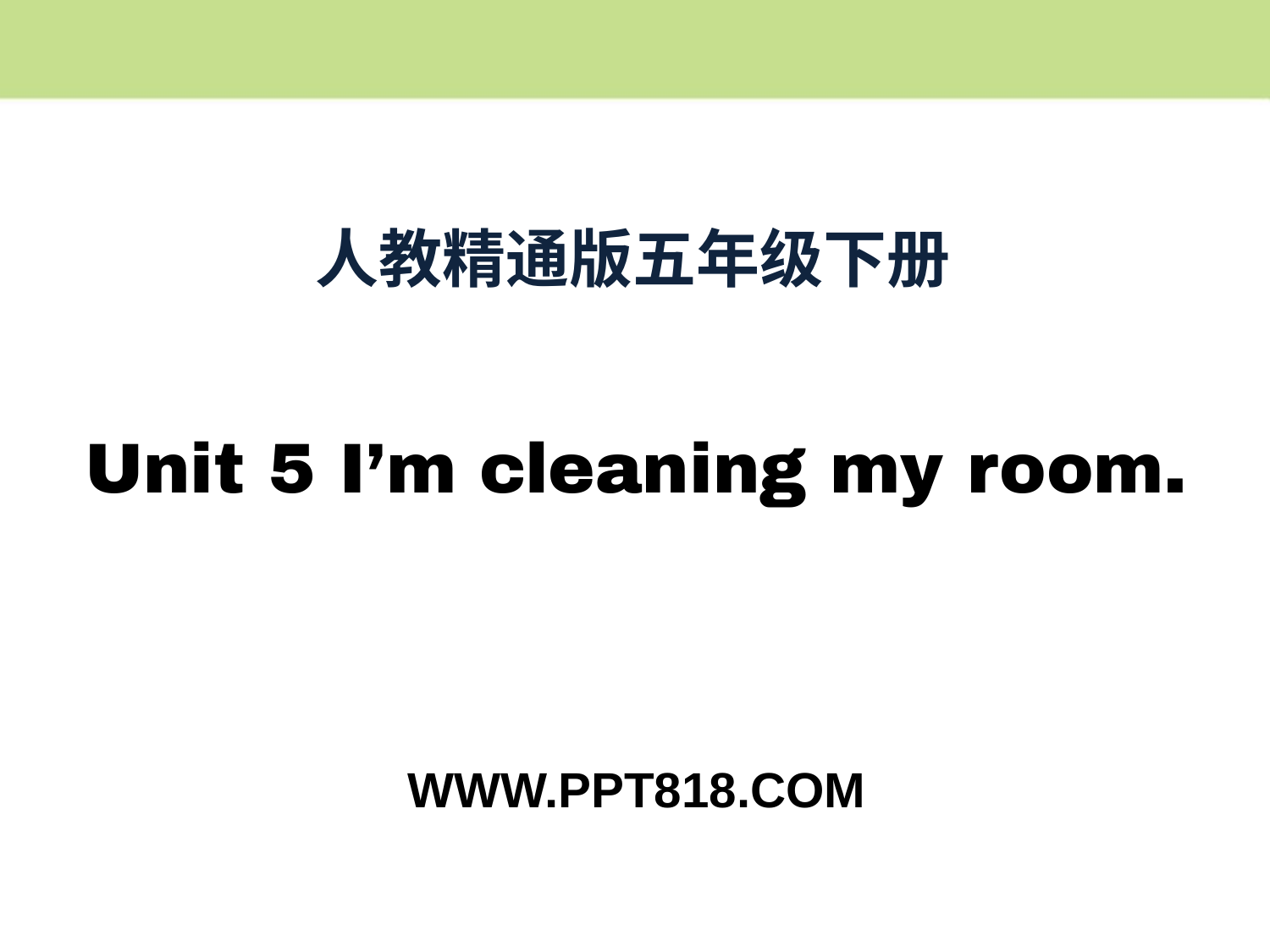

人教精通版五年级下册
Unit 5 I’m cleaning my room.
WWW.PPT818.COM